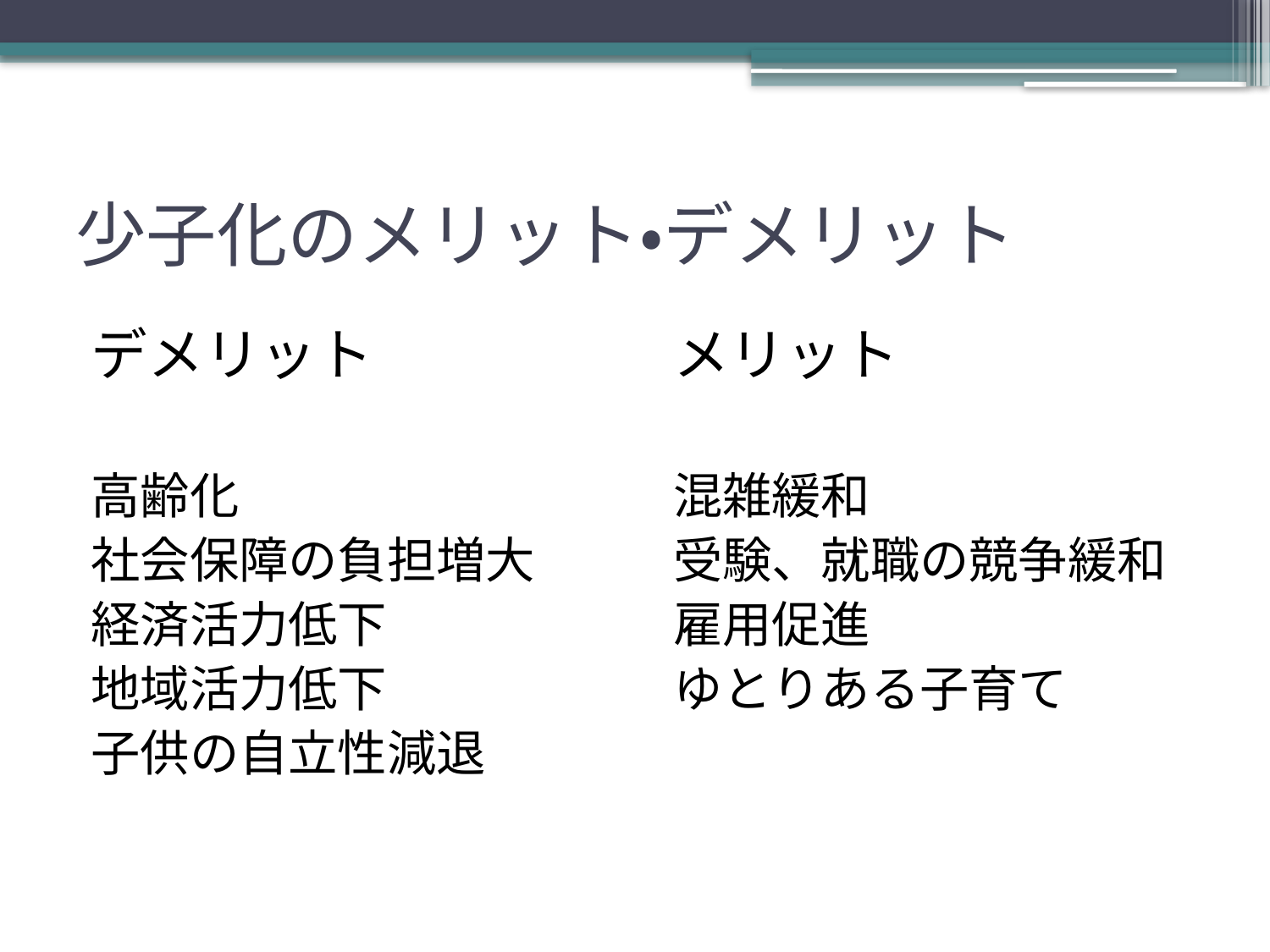

# 少子化のメリット・デメリット
デメリット

高齢化
社会保障の負担増大
経済活力低下
地域活力低下
子供の自立性減退
メリット

混雑緩和
受験、就職の競争緩和
雇用促進
ゆとりある子育て